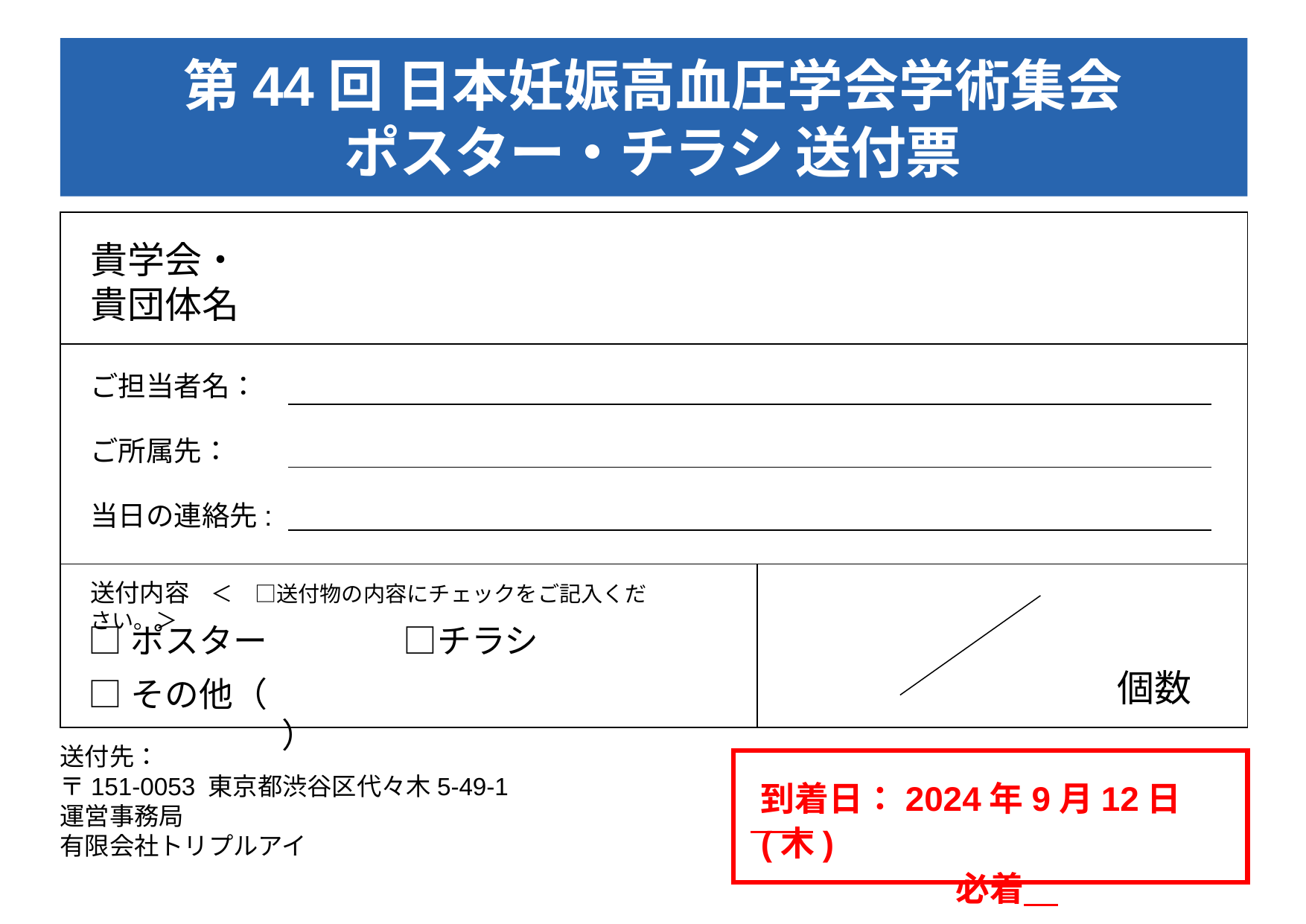

第44回 日本妊娠高血圧学会学術集会
ポスター・チラシ 送付票
|  |  |
| --- | --- |
|  |  |
|  |  |
貴学会・
貴団体名
ご担当者名：
ご所属先：
当日の連絡先:
送付内容　＜　□送付物の内容にチェックをご記入ください。＞
□ポスター　　　　□チラシ
□その他（　　　　　　　　　　　　　　　　　　   　）
個数
# 送付先： 〒151-0053 東京都渋谷区代々木5-49-1 運営事務局 有限会社トリプルアイ

到着日：2024年9月12日(木)
必着